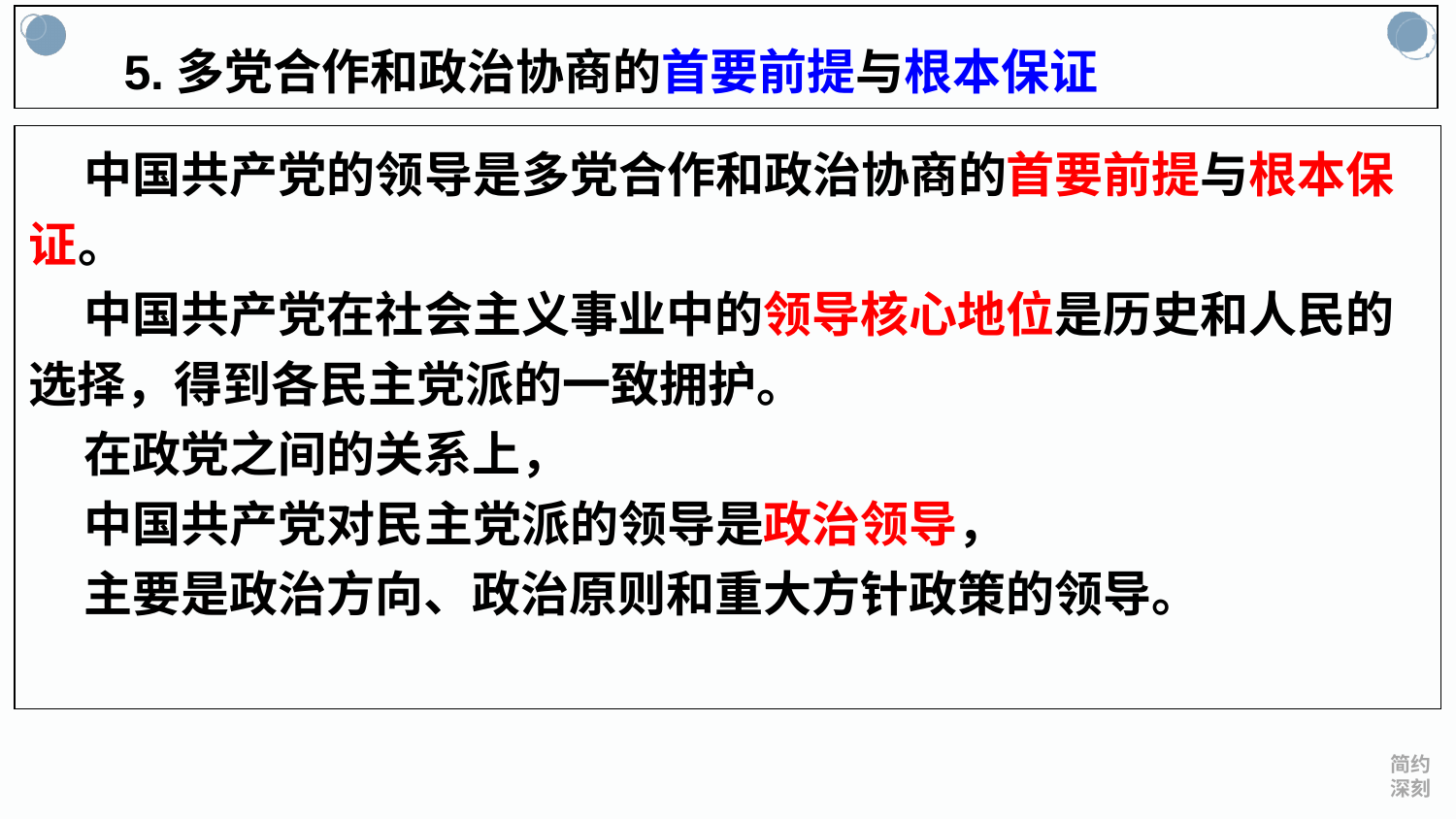

5.多党合作和政治协商的首要前提与根本保证
    中国共产党的领导是多党合作和政治协商的首要前提与根本保证。
    中国共产党在社会主义事业中的领导核心地位是历史和人民的选择，得到各民主党派的一致拥护。
    在政党之间的关系上，
    中国共产党对民主党派的领导是政治领导，
    主要是政治方向、政治原则和重大方针政策的领导。